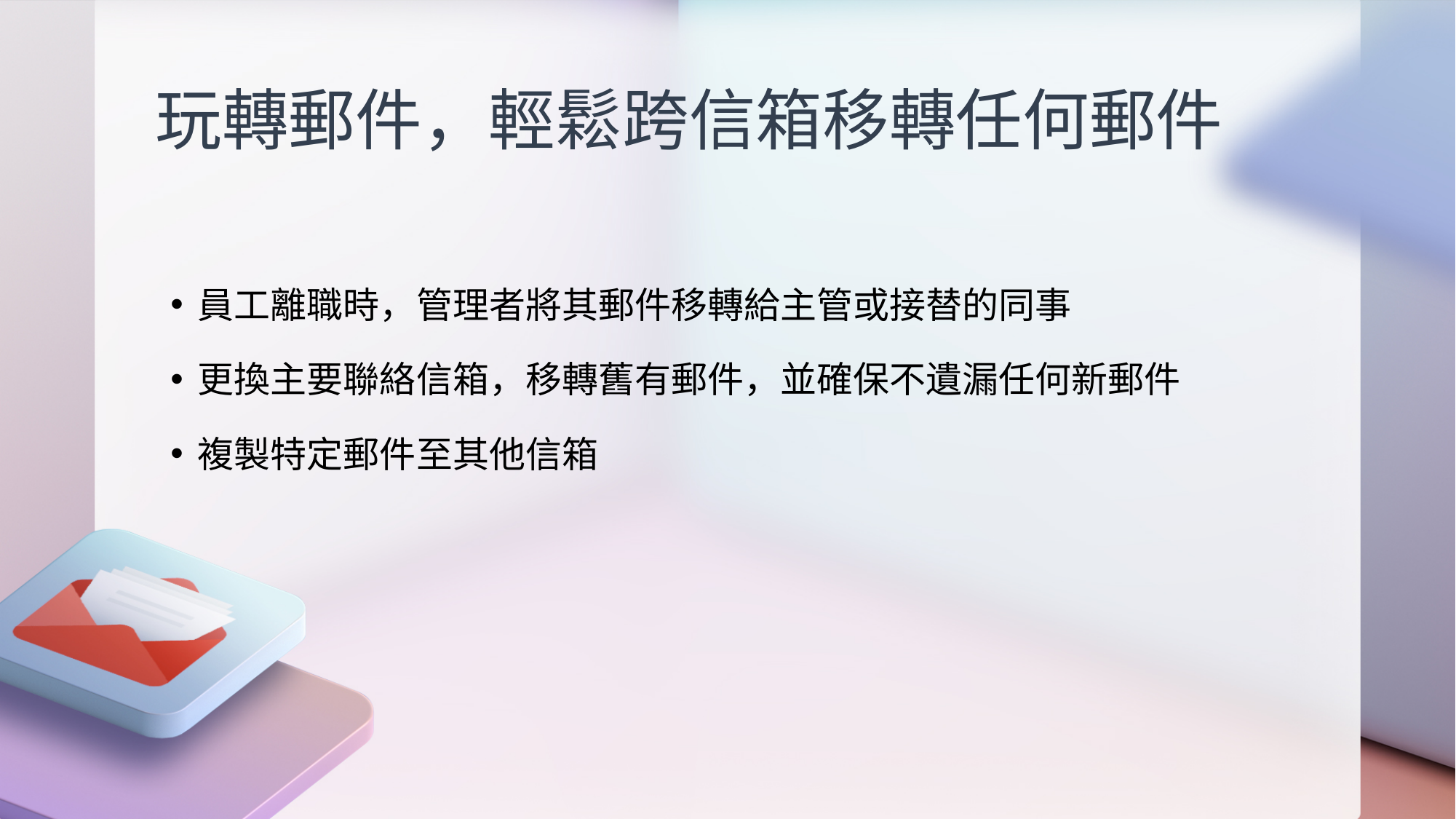

# 玩轉郵件，輕鬆跨信箱移轉任何郵件
員工離職時，管理者將其郵件移轉給主管或接替的同事
更換主要聯絡信箱，移轉舊有郵件，並確保不遺漏任何新郵件
複製特定郵件至其他信箱